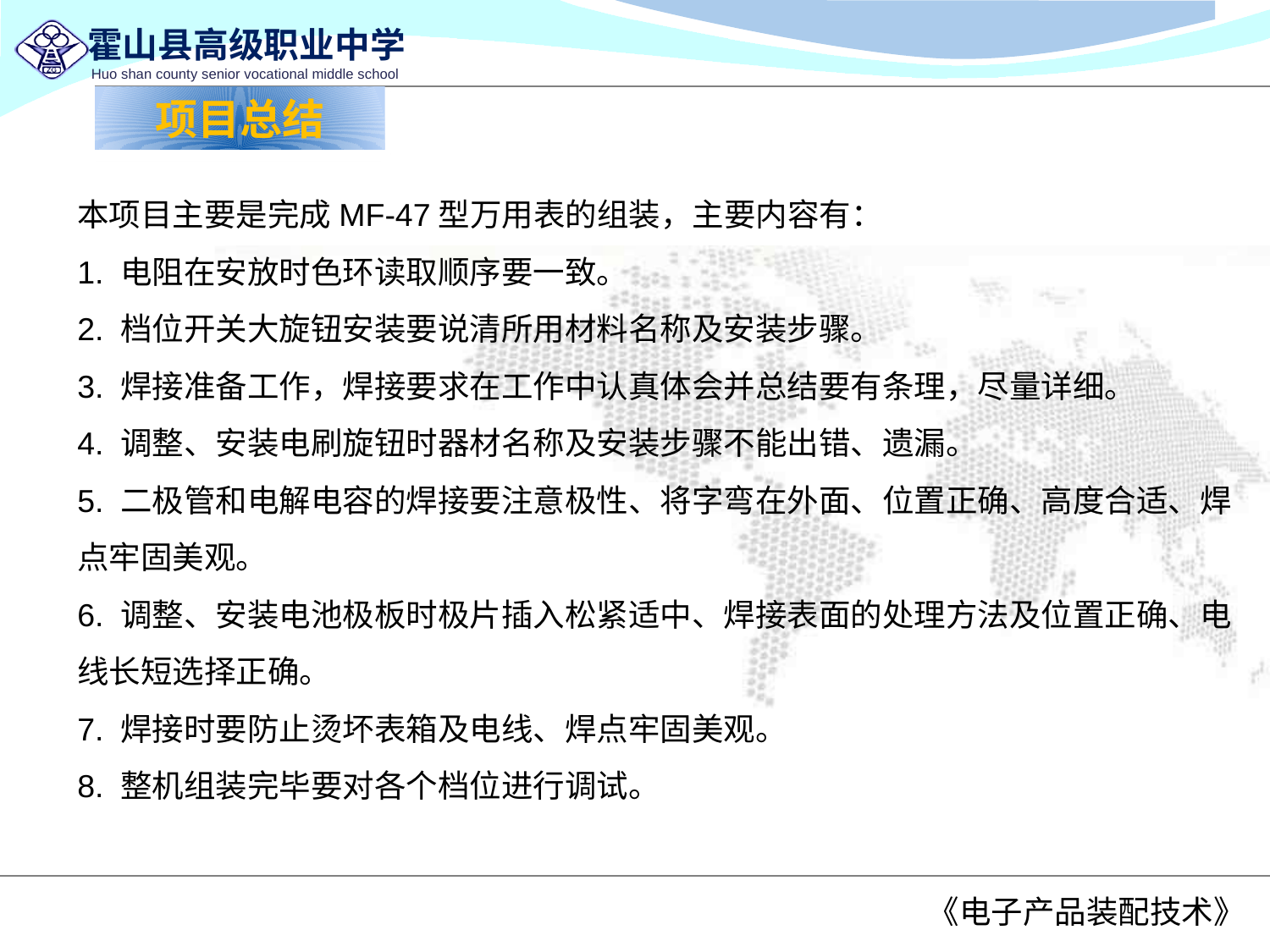

项目总结
本项目主要是完成MF-47型万用表的组装，主要内容有：
1. 电阻在安放时色环读取顺序要一致。
2. 档位开关大旋钮安装要说清所用材料名称及安装步骤。
3. 焊接准备工作，焊接要求在工作中认真体会并总结要有条理，尽量详细。
4. 调整、安装电刷旋钮时器材名称及安装步骤不能出错、遗漏。
5. 二极管和电解电容的焊接要注意极性、将字弯在外面、位置正确、高度合适、焊
点牢固美观。
6. 调整、安装电池极板时极片插入松紧适中、焊接表面的处理方法及位置正确、电
线长短选择正确。
7. 焊接时要防止烫坏表箱及电线、焊点牢固美观。
8. 整机组装完毕要对各个档位进行调试。